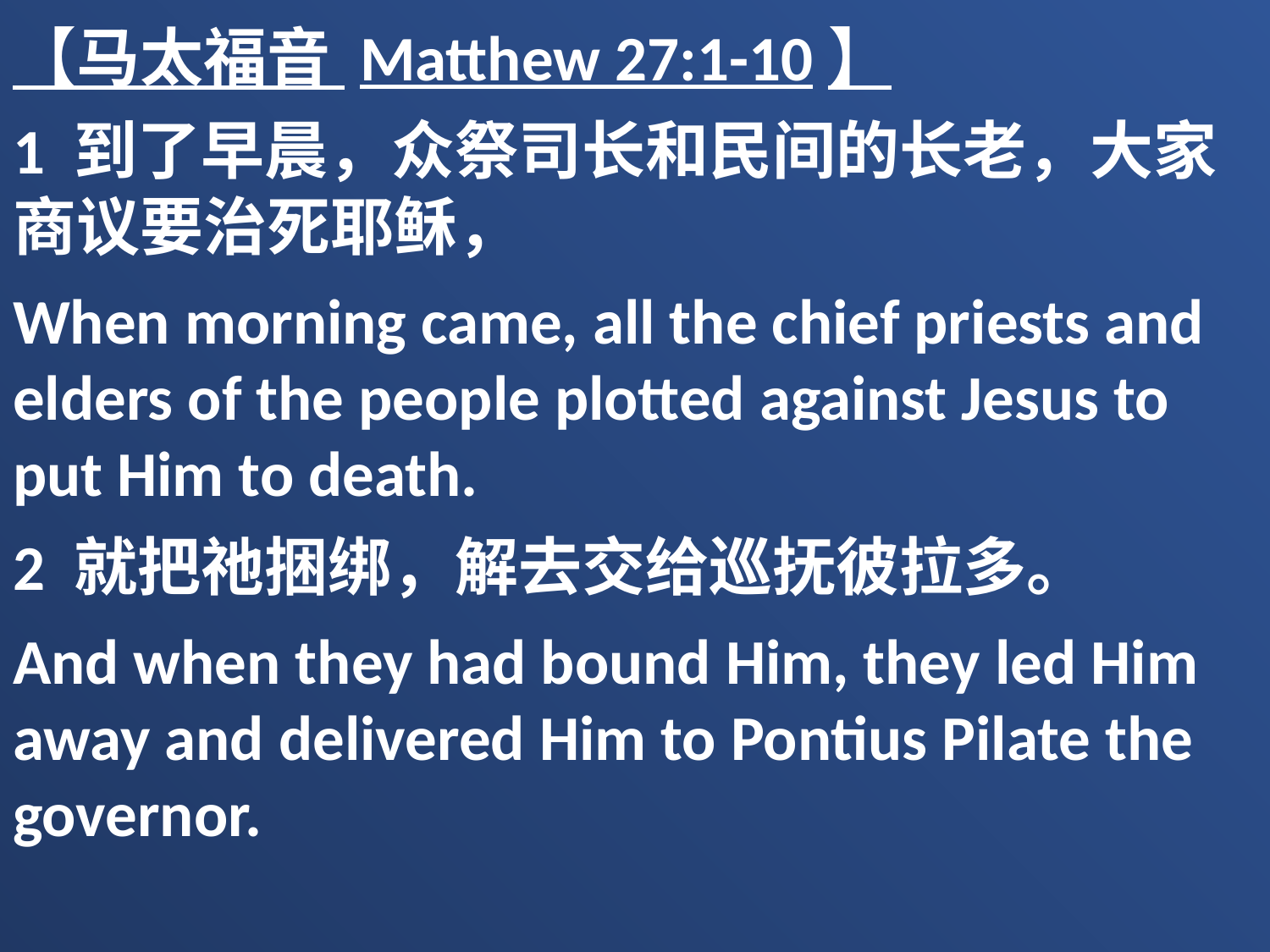

【马太福音 Matthew 27:1-10】
1 到了早晨，众祭司长和民间的长老，大家商议要治死耶稣，
When morning came, all the chief priests and elders of the people plotted against Jesus to put Him to death.
2 就把祂捆绑，解去交给巡抚彼拉多。
And when they had bound Him, they led Him away and delivered Him to Pontius Pilate the governor.